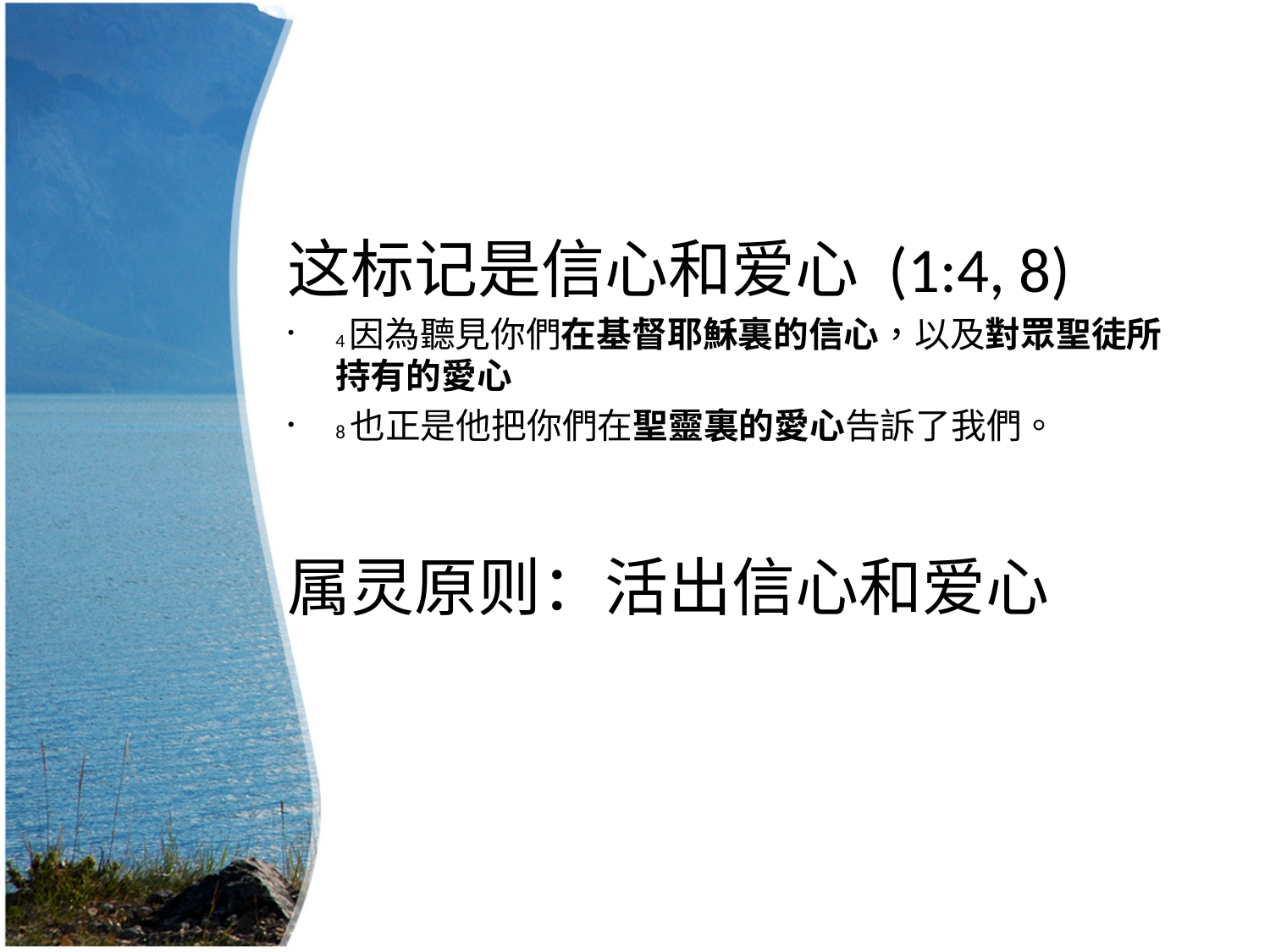

这标记是信心和爱心 (1:4, 8)
4因為聽見你們在基督耶穌裏的信心，以及對眾聖徒所持有的愛心
8也正是他把你們在聖靈裏的愛心告訴了我們。

属灵原则：活出信心和爱心